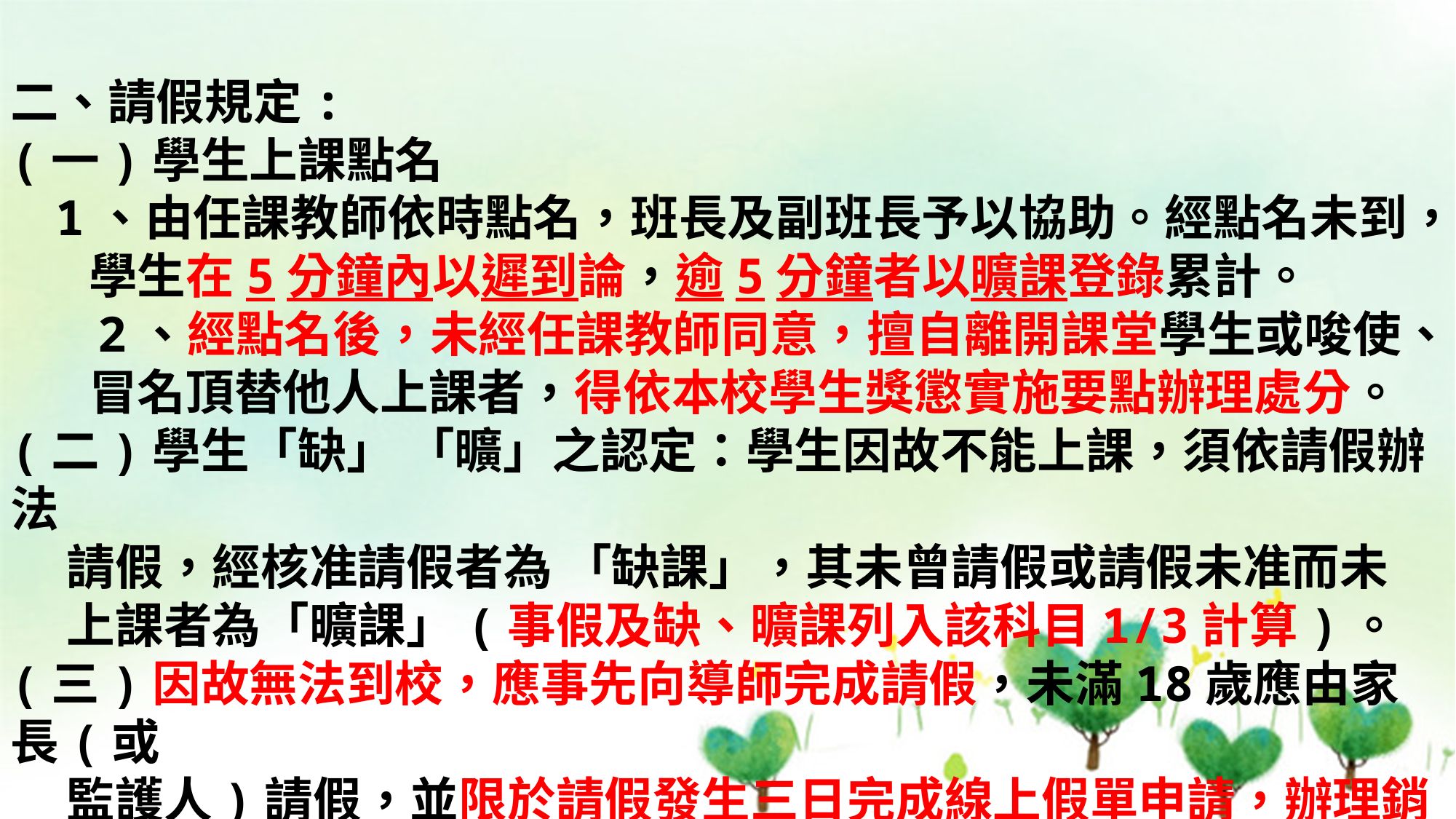

二、請假規定:
(一)學生上課點名
   1、由任課教師依時點名，班長及副班長予以協助。經點名未到，
      學生在5分鐘內以遲到論，逾5分鐘者以曠課登錄累計。
   2、經點名後，未經任課教師同意，擅自離開課堂學生或唆使、
      冒名頂替他人上課者，得依本校學生獎懲實施要點辦理處分。
(二)學生「缺」 「曠」之認定：學生因故不能上課，須依請假辦法
    請假，經核准請假者為 「缺課」，其未曾請假或請假未准而未
    上課者為「曠課」(事假及缺、曠課列入該科目1/3計算)。
(三)因故無法到校，應事先向導師完成請假，未滿18歲應由家長(或
    監護人)請假，並限於請假發生三日完成線上假單申請，辦理銷
    假(不含當日及例假日)。(超過時限請假依校規處分)